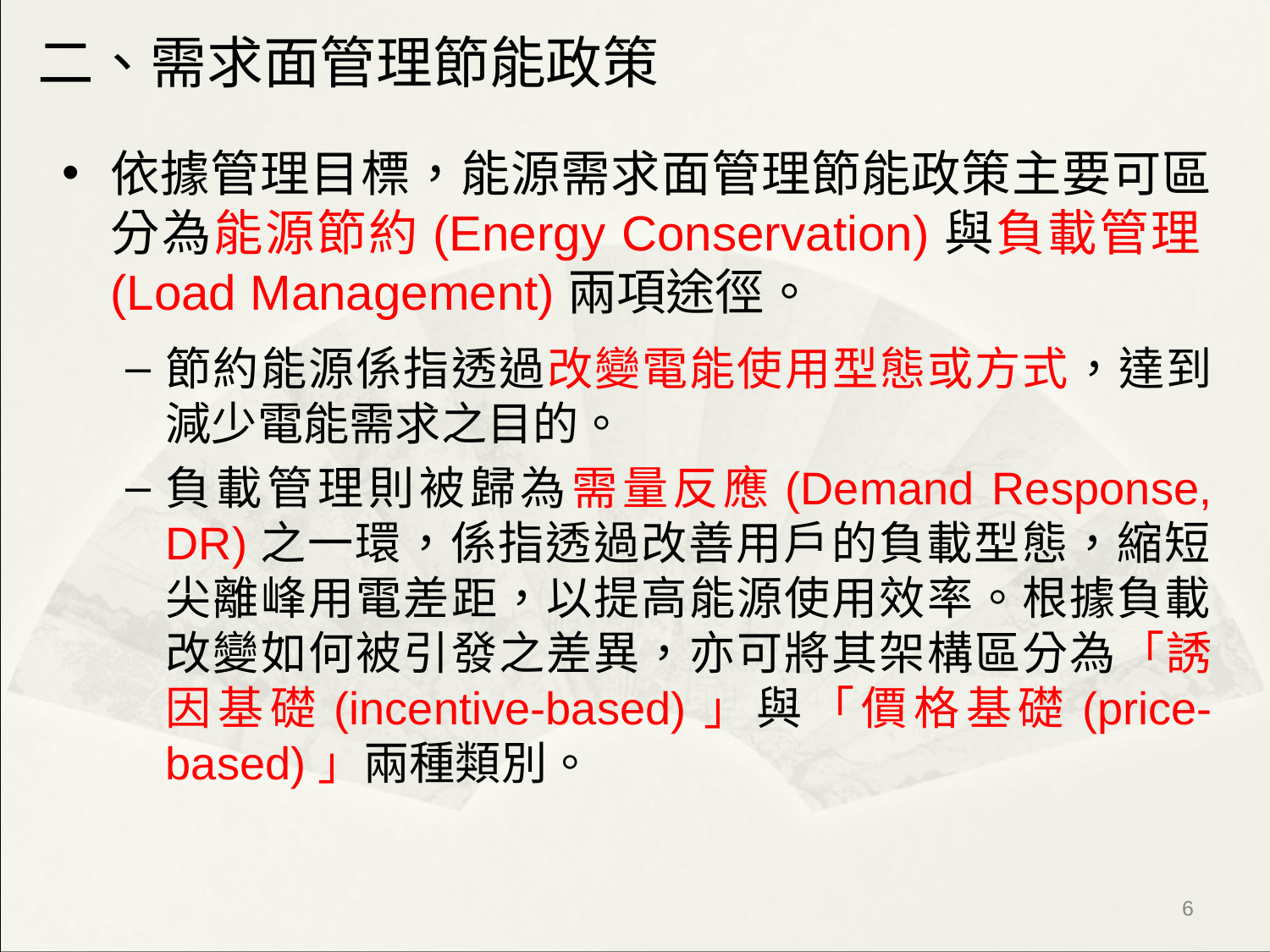

# 二、需求面管理節能政策
依據管理目標，能源需求面管理節能政策主要可區分為能源節約(Energy Conservation)與負載管理(Load Management)兩項途徑。
節約能源係指透過改變電能使用型態或方式，達到減少電能需求之目的。
負載管理則被歸為需量反應(Demand Response, DR)之一環，係指透過改善用戶的負載型態，縮短尖離峰用電差距，以提高能源使用效率。根據負載改變如何被引發之差異，亦可將其架構區分為「誘因基礎(incentive-based)」與「價格基礎(price-based)」兩種類別。
6